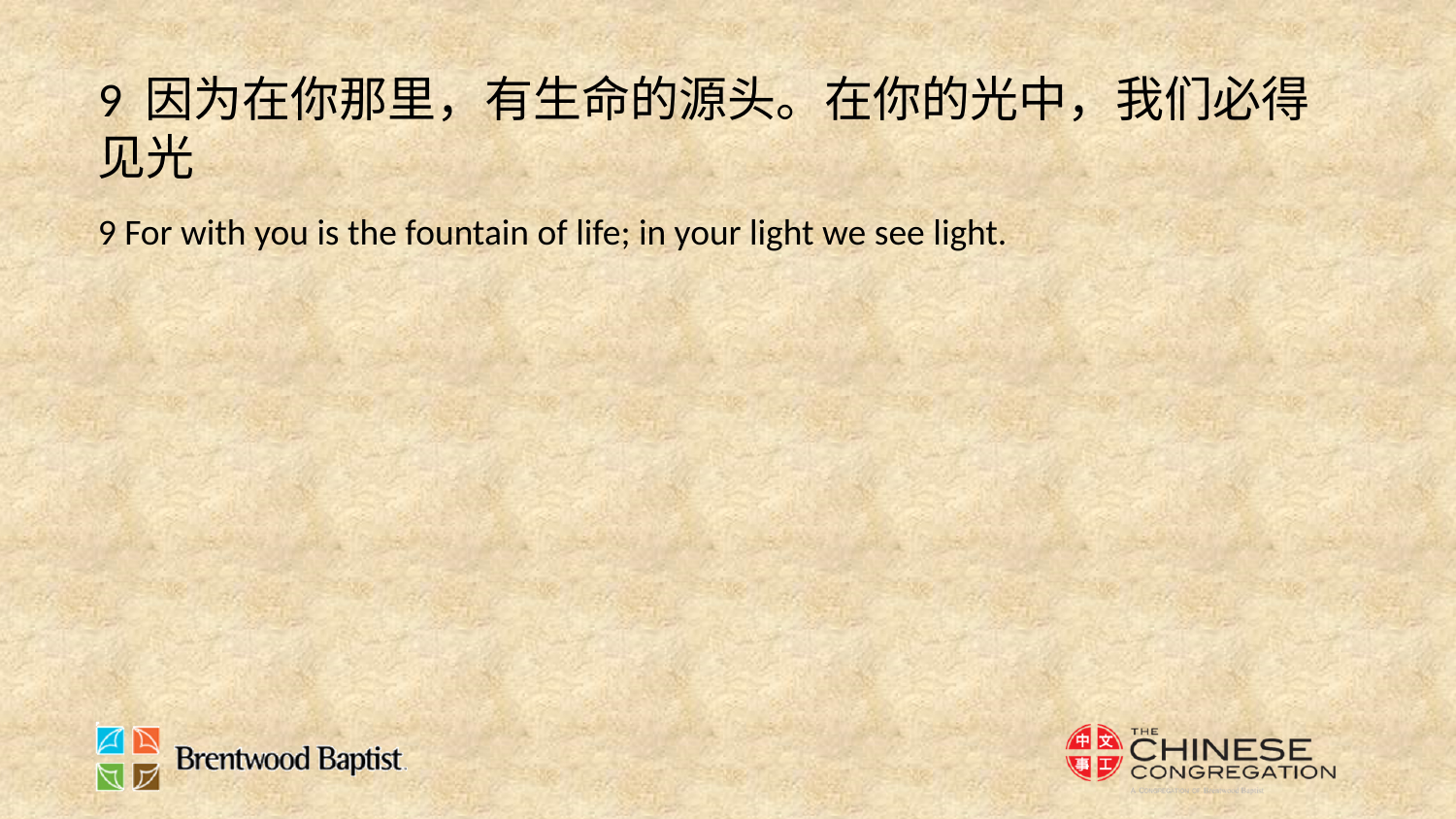

9 因为在你那里，有生命的源头。在你的光中，我们必得见光

9 For with you is the fountain of life; in your light we see light.